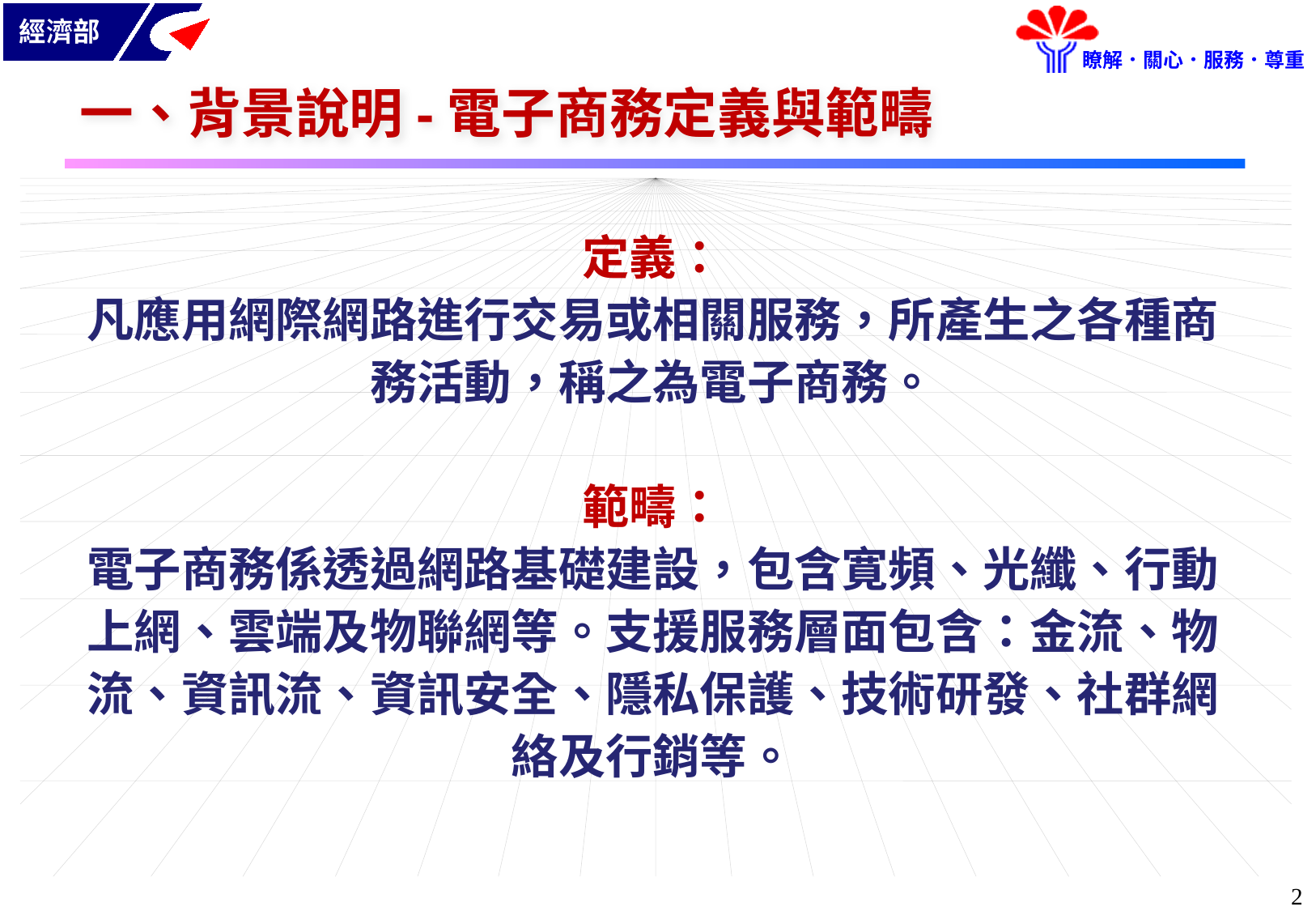

# 一、背景說明-電子商務定義與範疇

定義：
凡應用網際網路進行交易或相關服務，所產生之各種商務活動，稱之為電子商務。

範疇：
電子商務係透過網路基礎建設，包含寛頻、光纖、行動上網、雲端及物聯網等。支援服務層面包含：金流、物流、資訊流、資訊安全、隱私保護、技術研發、社群網絡及行銷等。

2